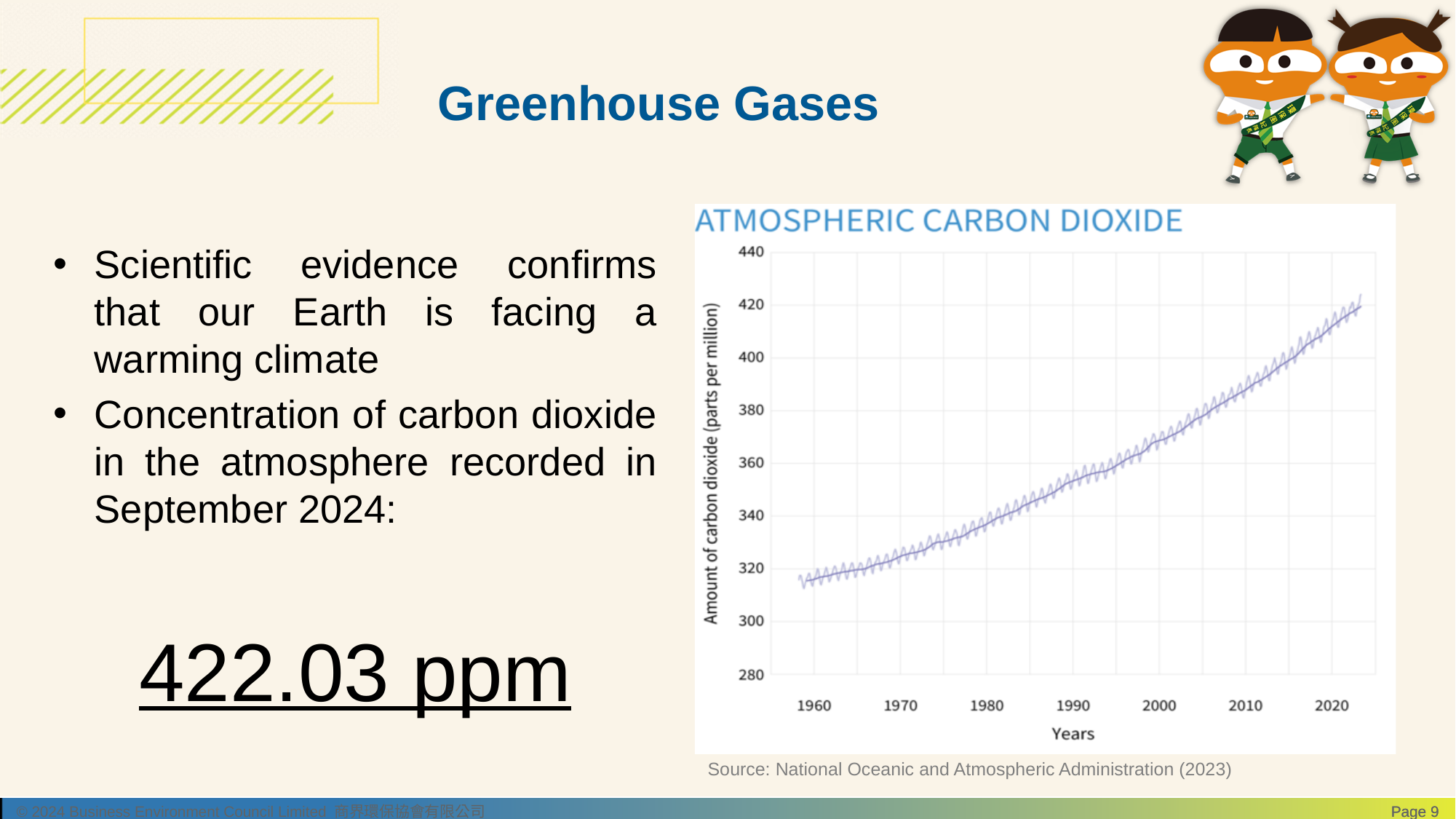

Greenhouse Gases

Scientific evidence confirms that our Earth is facing a warming climate
Concentration of carbon dioxide in the atmosphere recorded in September 2024:
422.03 ppm
Source: National Oceanic and Atmospheric Administration (2023)
© 2024 Business Environment Council Limited 商界環保協會有限公司
Page 9